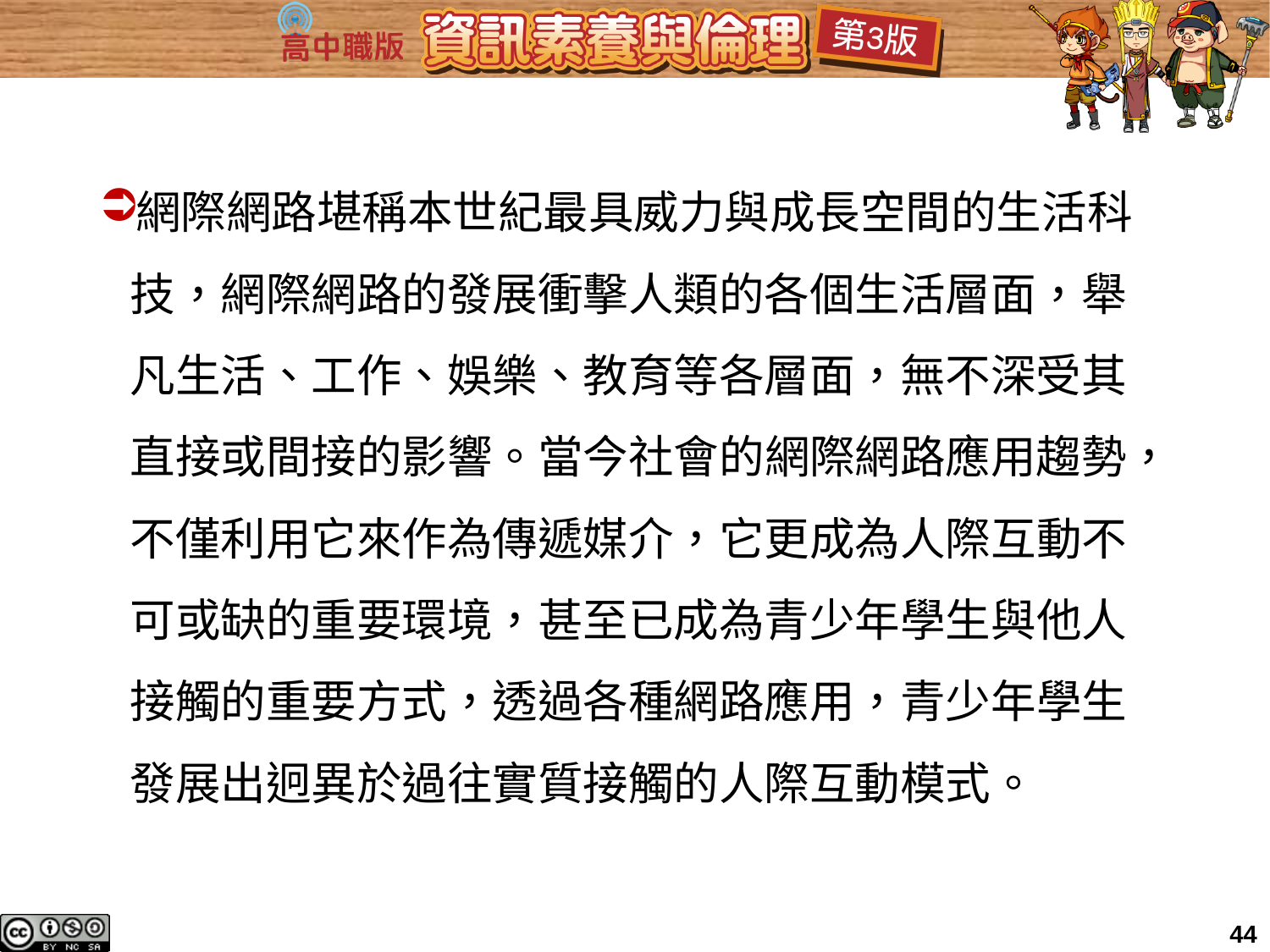

網際網路堪稱本世紀最具威力與成長空間的生活科技，網際網路的發展衝擊人類的各個生活層面，舉凡生活、工作、娛樂、教育等各層面，無不深受其直接或間接的影響。當今社會的網際網路應用趨勢，不僅利用它來作為傳遞媒介，它更成為人際互動不可或缺的重要環境，甚至已成為青少年學生與他人接觸的重要方式，透過各種網路應用，青少年學生發展出迥異於過往實質接觸的人際互動模式。
44